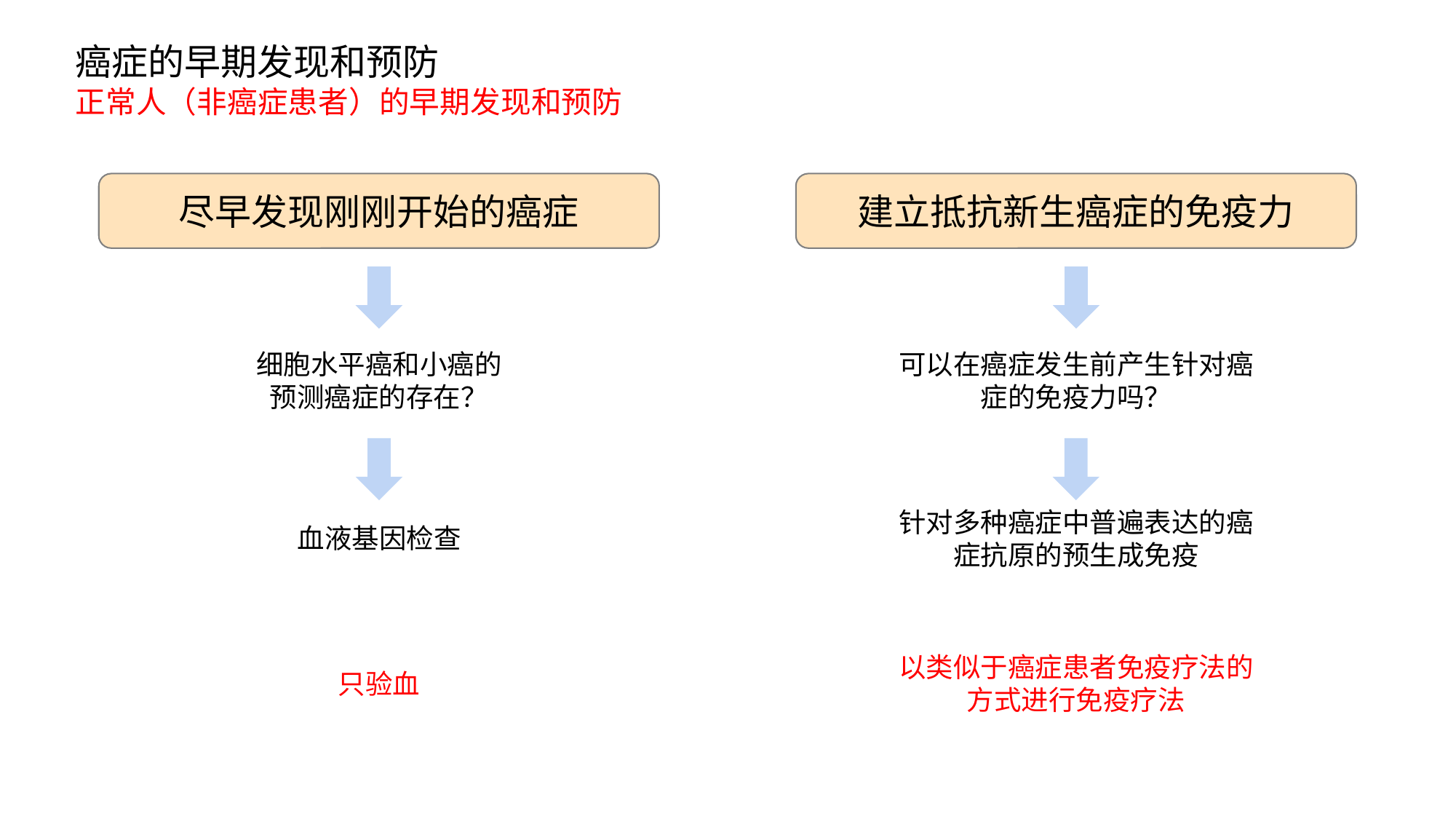

癌症的早期发现和预防
正常人（非癌症患者）的早期发现和预防

尽早发现刚刚开始的癌症
建立抵抗新生癌症的免疫力

细胞水平癌和小癌的
预测癌症的存在？
可以在癌症发生前产生针对癌症的免疫力吗？

针对多种癌症中普遍表达的癌症抗原的预生成免疫
血液基因检查
以类似于癌症患者免疫疗法的方式进行免疫疗法
只验血